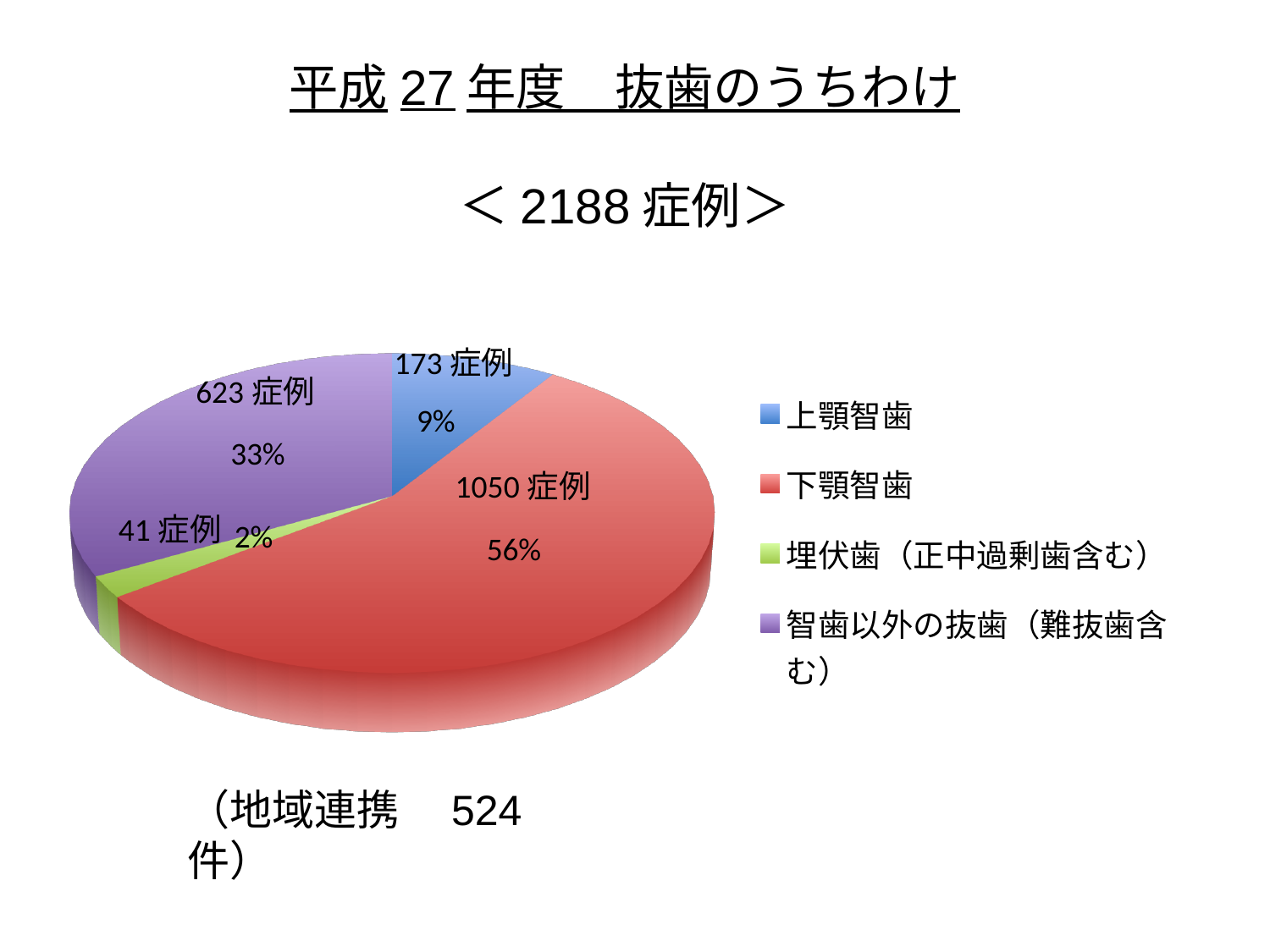

平成27年度　抜歯のうちわけ

＜2188症例＞

[unsupported chart]

173症例
623症例
1050症例
41症例
（地域連携　524件）